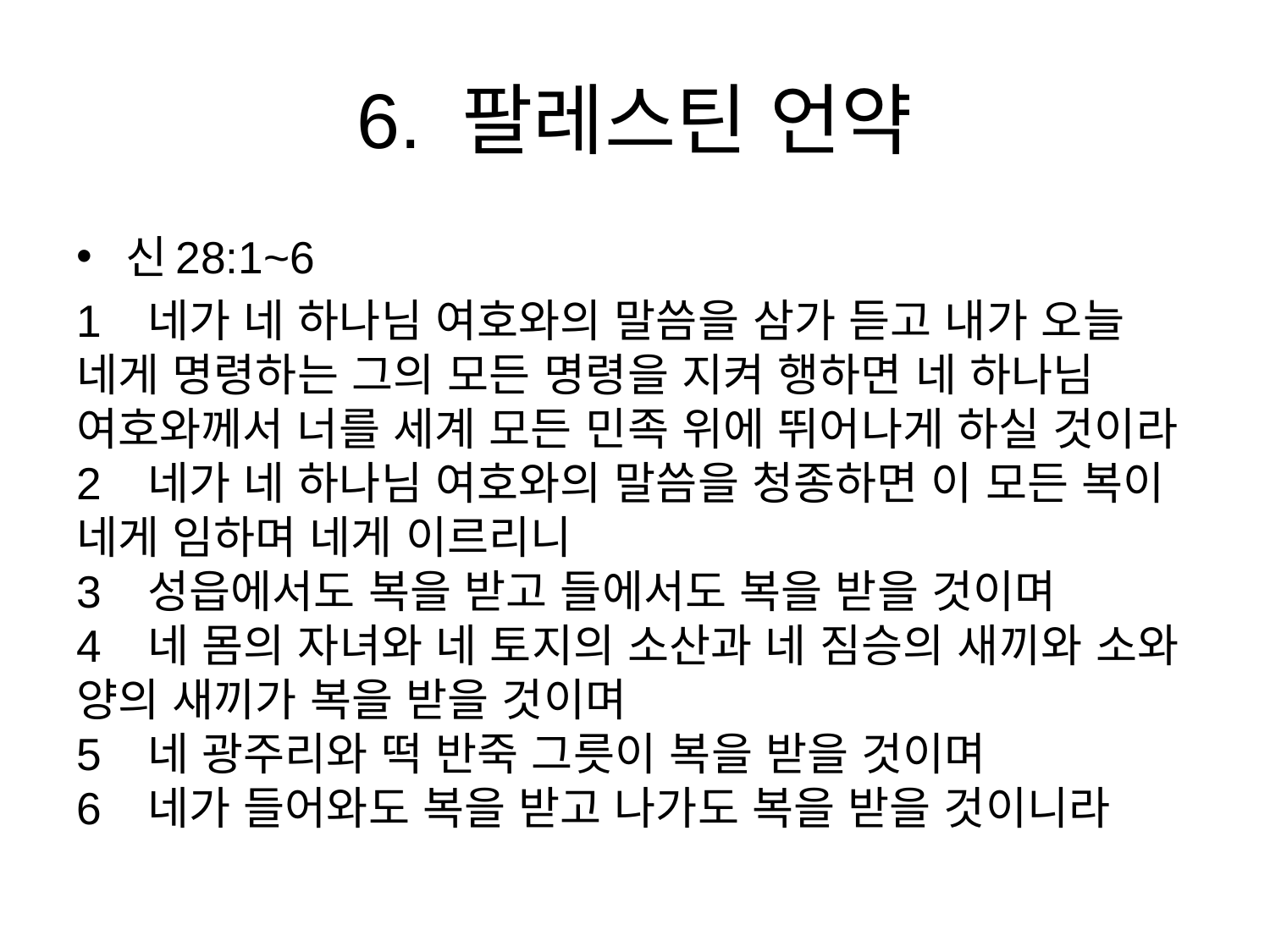

# 6. 팔레스틴 언약
신28:1~6
1   네가 네 하나님 여호와의 말씀을 삼가 듣고 내가 오늘 네게 명령하는 그의 모든 명령을 지켜 행하면 네 하나님 여호와께서 너를 세계 모든 민족 위에 뛰어나게 하실 것이라
2   네가 네 하나님 여호와의 말씀을 청종하면 이 모든 복이 네게 임하며 네게 이르리니
3   성읍에서도 복을 받고 들에서도 복을 받을 것이며
4   네 몸의 자녀와 네 토지의 소산과 네 짐승의 새끼와 소와 양의 새끼가 복을 받을 것이며
5   네 광주리와 떡 반죽 그릇이 복을 받을 것이며
6   네가 들어와도 복을 받고 나가도 복을 받을 것이니라